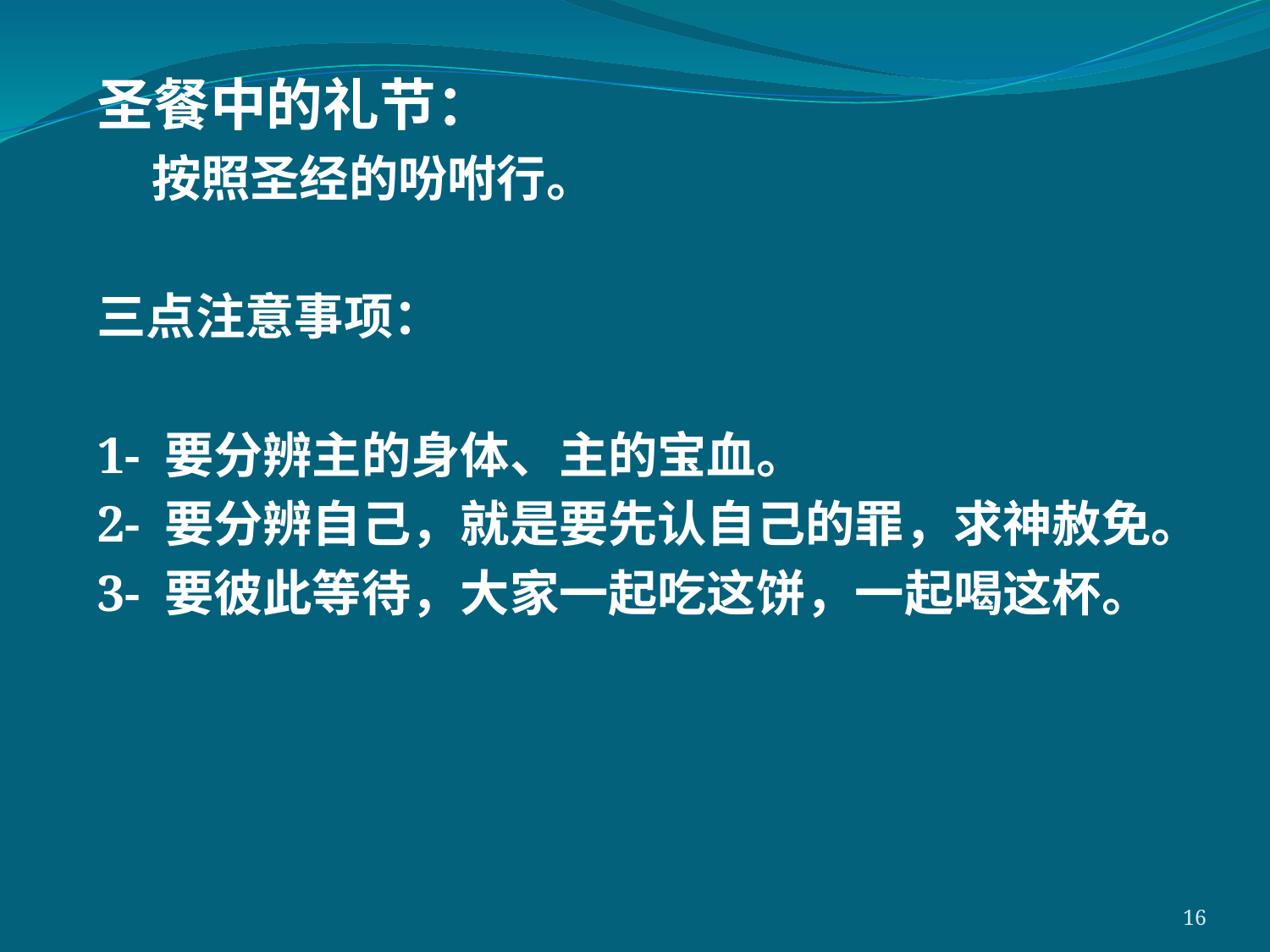

圣餐中的礼节：
按照圣经的吩咐行。

三点注意事项：

1- 要分辨主的身体、主的宝血。
2- 要分辨自己，就是要先认自己的罪，求神赦免。
3- 要彼此等待，大家一起吃这饼，一起喝这杯。

16